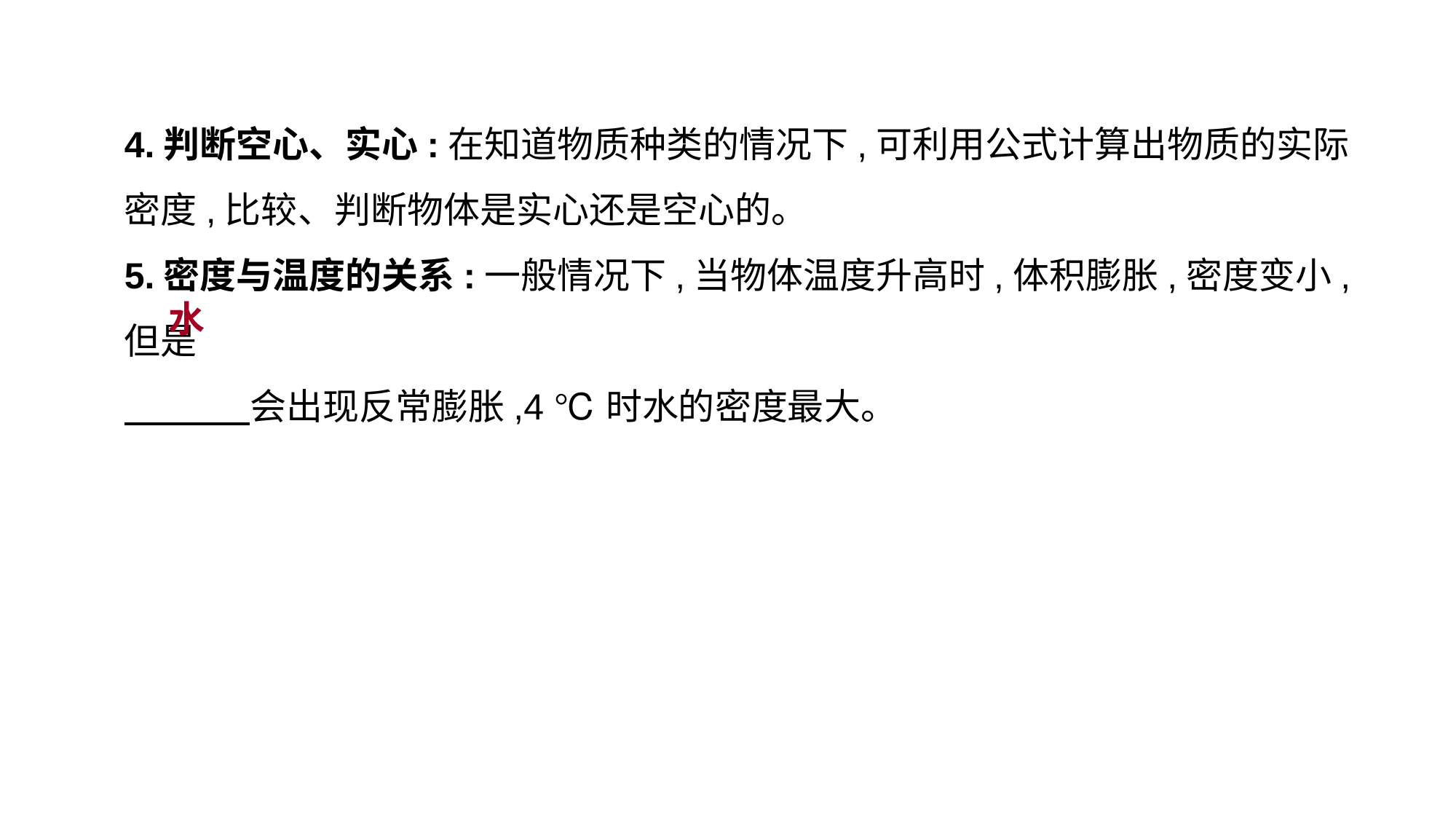

4.判断空心、实心:在知道物质种类的情况下,可利用公式计算出物质的实际密度,比较、判断物体是实心还是空心的。
5.密度与温度的关系:一般情况下,当物体温度升高时,体积膨胀,密度变小,但是
　  　　会出现反常膨胀,4 ℃时水的密度最大。
水